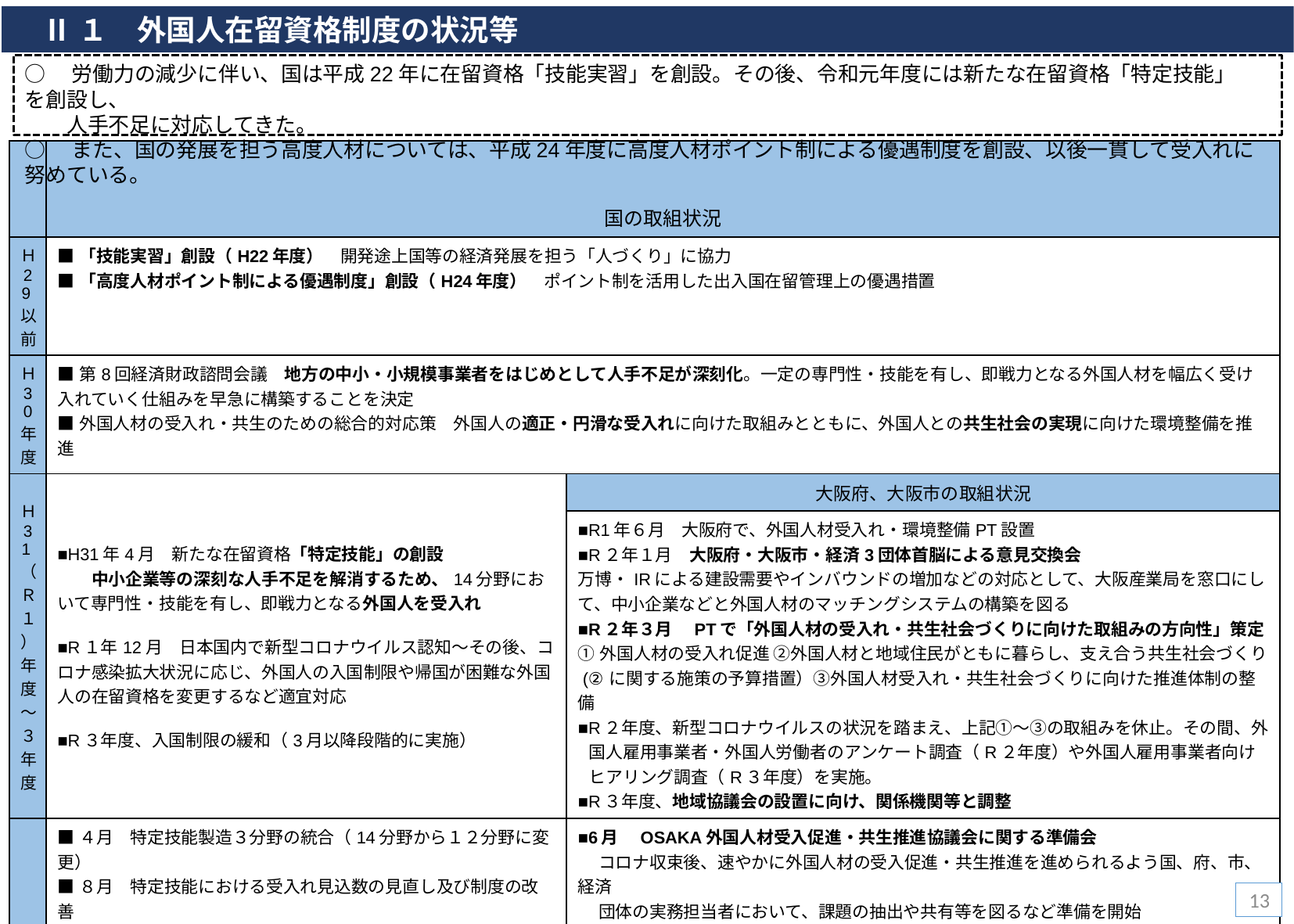

Ⅱ １　外国人在留資格制度の状況等
○　労働力の減少に伴い、国は平成22年に在留資格「技能実習」を創設。その後、令和元年度には新たな在留資格「特定技能」　を創設し、
　　人手不足に対応してきた。
○　また、国の発展を担う高度人材については、平成24年度に高度人材ポイント制による優遇制度を創設、以後一貫して受入れに努めている。

|  | 国の取組状況 |  |
| --- | --- | --- |
| Ｈ29以前 | ■「技能実習」創設（H22年度）　開発途上国等の経済発展を担う「人づくり」に協力 ■「高度人材ポイント制による優遇制度」創設（H24年度）　ポイント制を活用した出入国在留管理上の優遇措置 |  |
| Ｈ30 年度 | ■第8回経済財政諮問会議　地方の中小・小規模事業者をはじめとして人手不足が深刻化。一定の専門性・技能を有し、即戦力となる外国人材を幅広く受け入れていく仕組みを早急に構築することを決定 ■外国人材の受入れ・共生のための総合的対応策　外国人の適正・円滑な受入れに向けた取組みとともに、外国人との共生社会の実現に向けた環境整備を推進 |  |
| Ｈ31（Ｒ１）年度～３年度 | ■H31年4月　新たな在留資格「特定技能」の創設 　　中小企業等の深刻な人手不足を解消するため、14分野において専門性・技能を有し、即戦力となる外国人を受入れ ■R１年12月　日本国内で新型コロナウイルス認知～その後、コロナ感染拡大状況に応じ、外国人の入国制限や帰国が困難な外国人の在留資格を変更するなど適宜対応 ■R３年度、入国制限の緩和（3月以降段階的に実施） | 大阪府、大阪市の取組状況 |
|  |  | ■R1年６月　大阪府で、外国人材受入れ・環境整備PT設置 ■R２年１月　大阪府・大阪市・経済3団体首脳による意見交換会 万博・IRによる建設需要やインバウンドの増加などの対応として、大阪産業局を窓口にして、中小企業などと外国人材のマッチングシステムの構築を図る ■R２年３月　PTで「外国人材の受入れ・共生社会づくりに向けた取組みの方向性」策定 ①外国人材の受入れ促進 ②外国人材と地域住民がともに暮らし、支え合う共生社会づくり (②に関する施策の予算措置）③外国人材受入れ・共生社会づくりに向けた推進体制の整備 ■R２年度、新型コロナウイルスの状況を踏まえ、上記①～③の取組みを休止。その間、外国人雇用事業者・外国人労働者のアンケート調査（R２年度）や外国人雇用事業者向けヒアリング調査（R３年度）を実施。 ■R３年度、地域協議会の設置に向け、関係機関等と調整 |
| Ｒ4年度 | ■４月　特定技能製造３分野の統合（14分野から１２分野に変更） ■８月　特定技能における受入れ見込数の見直し及び制度の改善 ■９月　教育未来創造会議において、コロナ後の「新たな留学生受入れ・派遣計画」等の検討、高度人材受入れについて、世界に伍する水準の新たな制度の創設を検討　 →R5年２月、新たな枠組み「未来創造人材制度」創設・「高度専門職」の取得要件拡大（R5年４月に運用開始）を関係閣僚会議で了承 ■10月　コロナ禍による入国制限の大幅な緩和 ■12月　技能実習制度及び特定技能制度の在り方に関する有識者会議（以下、「有識者会議」という）において、技能実習制度と特定技能制度の一本化も含めた議論 ■１2月　外国⼈起業家支援のため国家戦略特区における創業外国人の特例を追加し、起業準備活動期間を延長 | ■6月　OSAKA外国人材受入促進・共生推進協議会に関する準備会 　 コロナ収束後、速やかに外国人材の受入促進・共生推進を進められるよう国、府、市、経済 　 団体の実務担当者において、課題の抽出や共有等を図るなど準備を開始 ■7月　外国人材マッチングプラットフォーム事業の開始　（大阪外国人材採用支援センター） （上記取組みの方向性①） 　 中小企業等の外国人材の採用について相談からマッチングまでワンストップでサポート ■９月　OSAKA外国人材受入促進・推進協議会の開催 　　（上記取組みの方向性③） 　　「外国人材の受入れ・共生のための取組みの方向性」を策定することを決定 |
| Ｒ５ 年度 | ■6月　特定技能２号の対象分野の追加が閣議決定 ■１１月　有識者会議において、技能実習制度を新たな制度とするなど、提言を取りまとめた最終報告書を関係閣僚会議へ提出 | ■１月　第２回OSAKA外国人材受入促進・推進協議会の開催 |
13